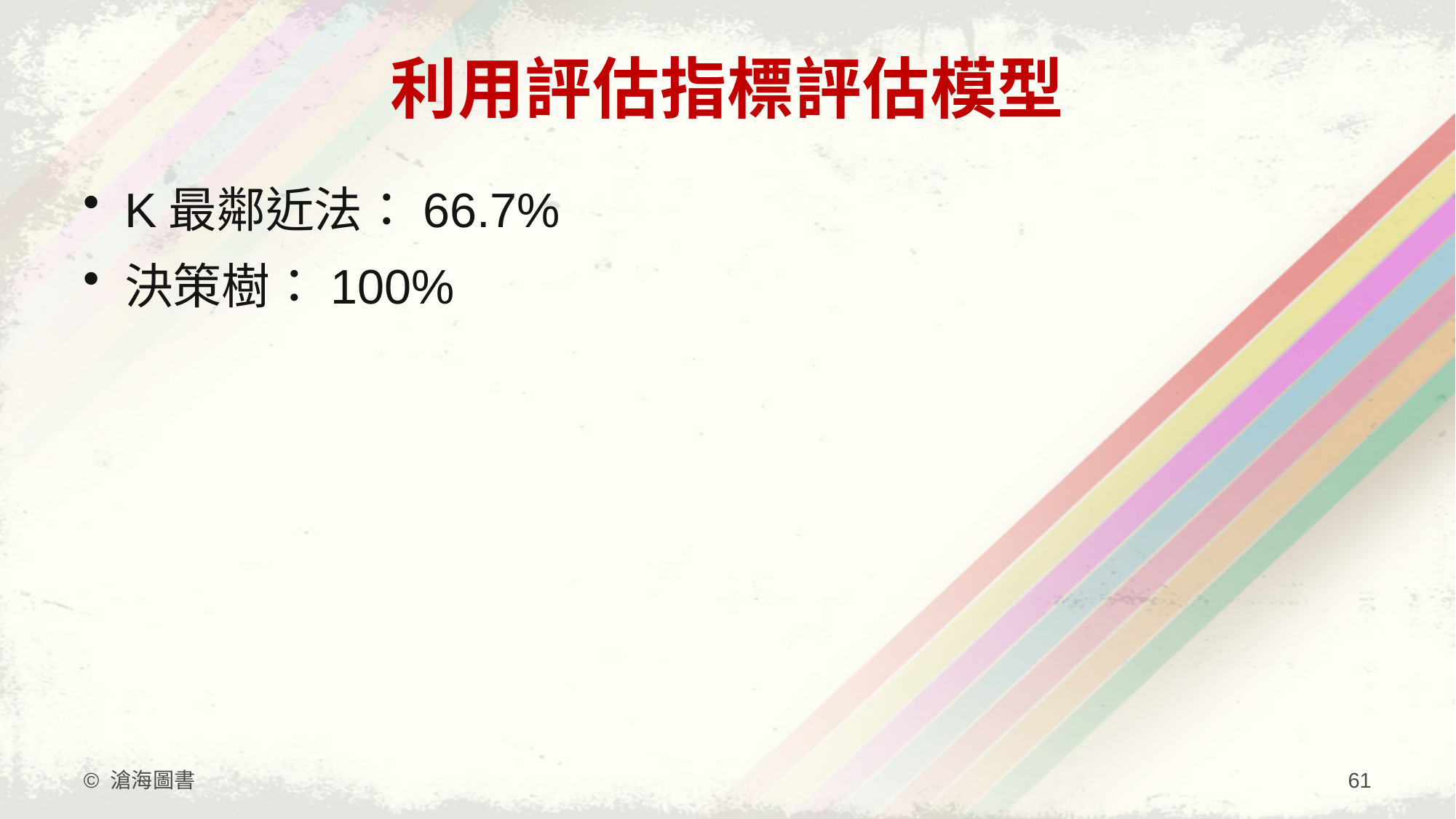

# 利用評估指標評估模型
K最鄰近法：66.7%
決策樹：100%
© 滄海圖書

61